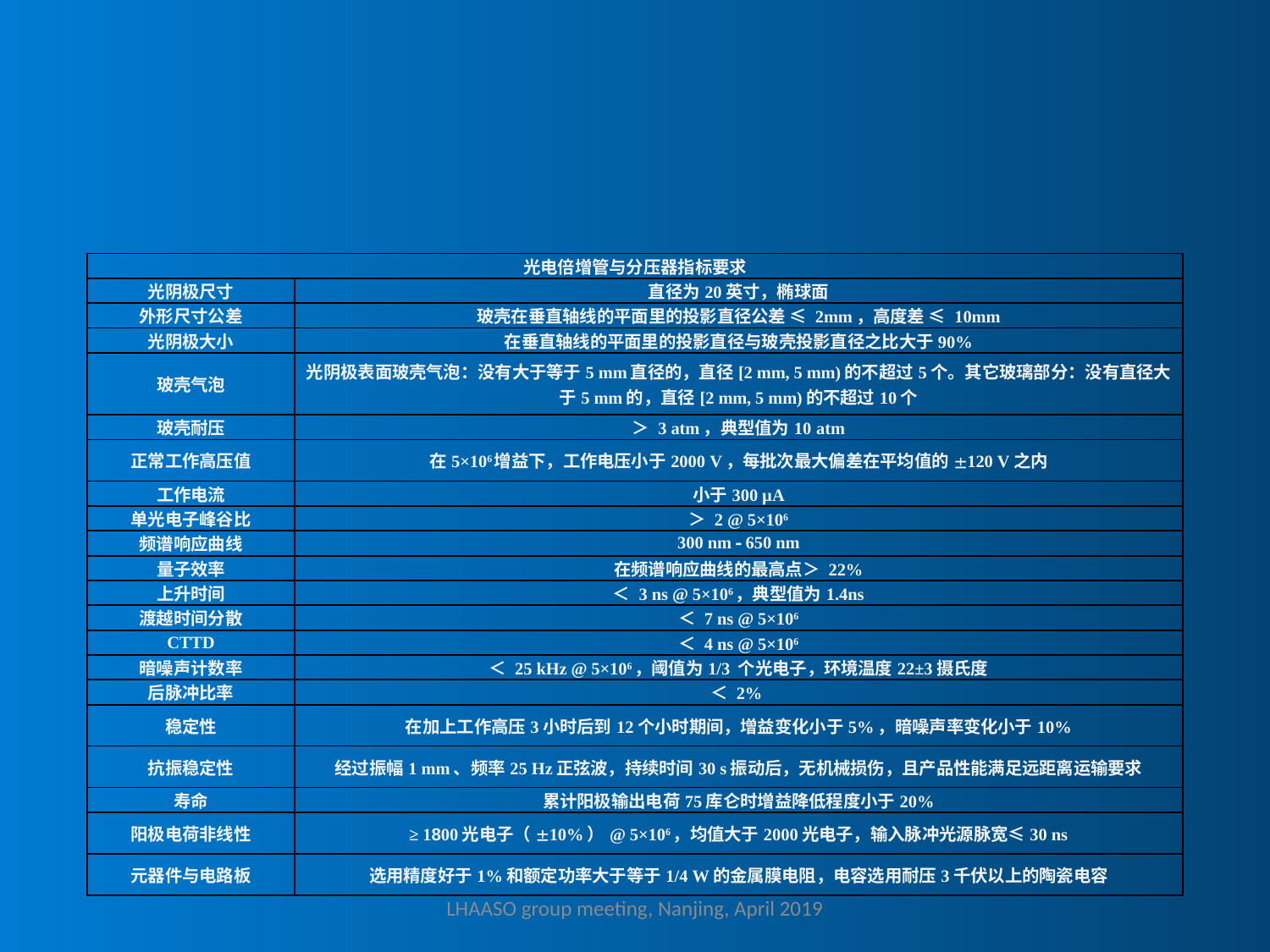

#
| 光电倍增管与分压器指标要求 |  |
| --- | --- |
| 光阴极尺寸 | 直径为20英寸，椭球面 |
| 外形尺寸公差 | 玻壳在垂直轴线的平面里的投影直径公差 ≤ 2mm，高度差 ≤ 10mm |
| 光阴极大小 | 在垂直轴线的平面里的投影直径与玻壳投影直径之比大于90% |
| 玻壳气泡 | 光阴极表面玻壳气泡：没有大于等于5 mm直径的，直径[2 mm, 5 mm)的不超过5个。其它玻璃部分：没有直径大于5 mm的，直径[2 mm, 5 mm)的不超过10个 |
| 玻壳耐压 | ＞ 3 atm，典型值为10 atm |
| 正常工作高压值 | 在5×106增益下，工作电压小于2000 V，每批次最大偏差在平均值的±120 V之内 |
| 工作电流 | 小于300 µA |
| 单光电子峰谷比 | ＞ 2 @ 5×106 |
| 频谱响应曲线 | 300 nm − 650 nm |
| 量子效率 | 在频谱响应曲线的最高点＞ 22% |
| 上升时间 | ＜ 3 ns @ 5×106，典型值为1.4ns |
| 渡越时间分散 | ＜ 7 ns @ 5×106 |
| CTTD | ＜ 4 ns @ 5×106 |
| 暗噪声计数率 | ＜ 25 kHz @ 5×106，阈值为1/3 个光电子，环境温度22±3摄氏度 |
| 后脉冲比率 | ＜ 2% |
| 稳定性 | 在加上工作高压3小时后到12个小时期间，增益变化小于5%，暗噪声率变化小于10% |
| 抗振稳定性 | 经过振幅1 mm、频率25 Hz正弦波，持续时间30 s振动后，无机械损伤，且产品性能满足远距离运输要求 |
| 寿命 | 累计阳极输出电荷75库仑时增益降低程度小于20% |
| 阳极电荷非线性 | ≥ 1800光电子（±10%）@ 5×106，均值大于2000光电子，输入脉冲光源脉宽≤30 ns |
| 元器件与电路板 | 选用精度好于1%和额定功率大于等于1/4 W的金属膜电阻，电容选用耐压3千伏以上的陶瓷电容 |

LHAASO group meeting, Nanjing, April 2019
25